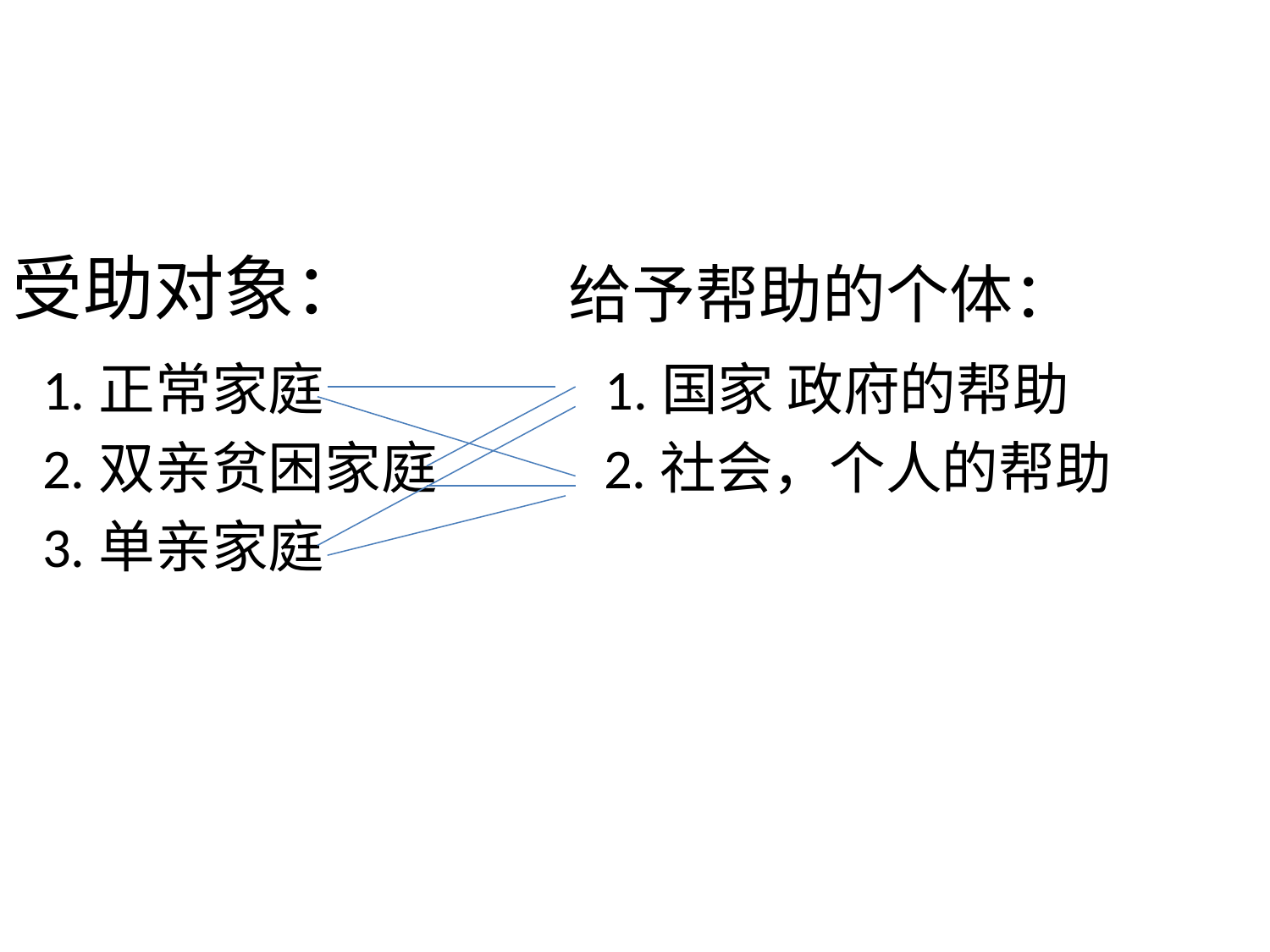

#
受助对象：
给予帮助的个体：
1.正常家庭                     1.国家 政府的帮助
2.双亲贫困家庭            2.社会，个人的帮助
3.单亲家庭